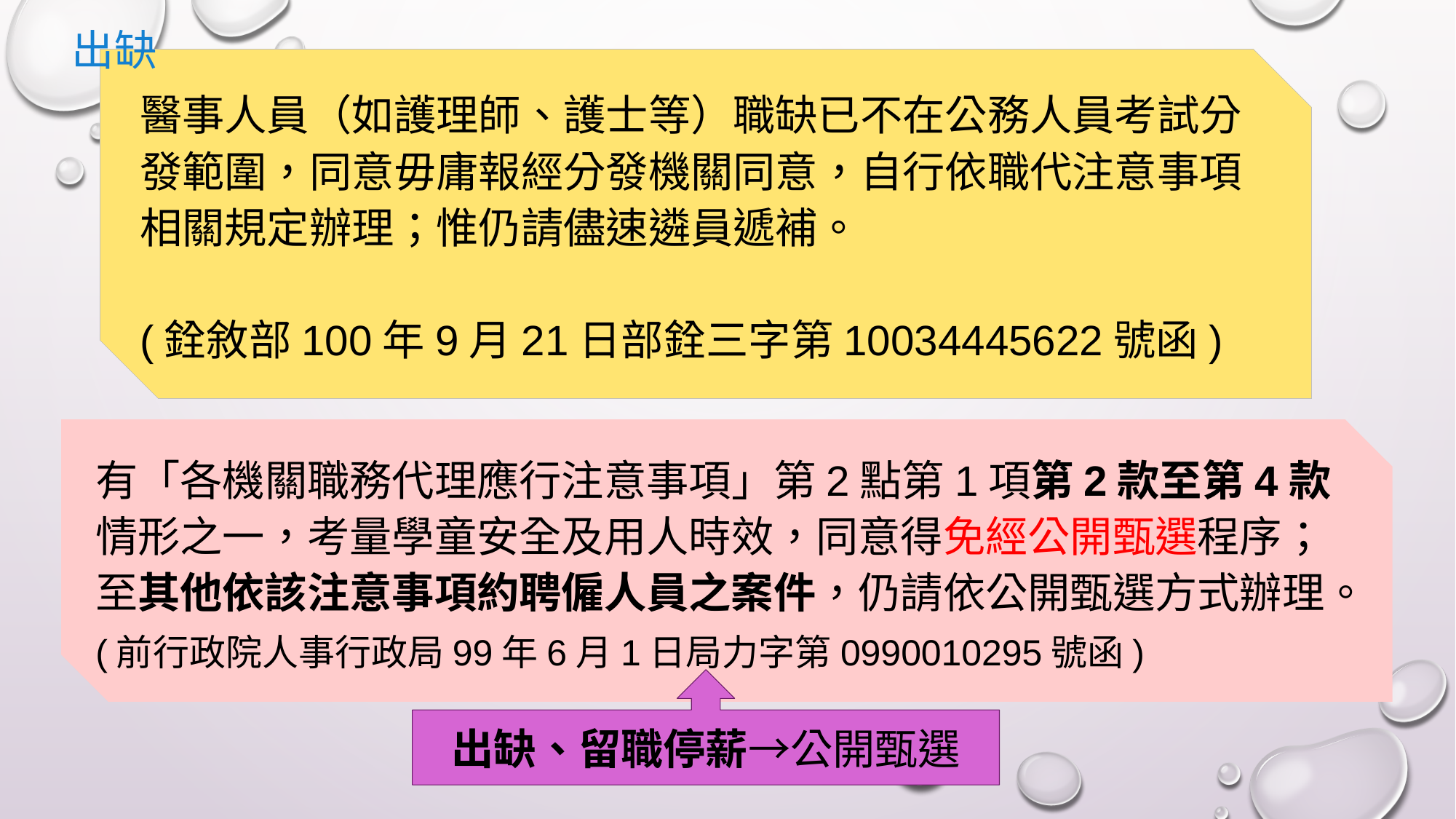

出缺
醫事人員（如護理師、護士等）職缺已不在公務人員考試分發範圍，同意毋庸報經分發機關同意，自行依職代注意事項相關規定辦理；惟仍請儘速遴員遞補。
                                                                                              (銓敘部100年9月21日部銓三字第10034445622號函)
有「各機關職務代理應行注意事項」第2點第1項第2款至第4款情形之一，考量學童安全及用人時效，同意得免經公開甄選程序；至其他依該注意事項約聘僱人員之案件，仍請依公開甄選方式辦理。
(前行政院人事行政局99年6月1日局力字第0990010295號函)
出缺、留職停薪→公開甄選